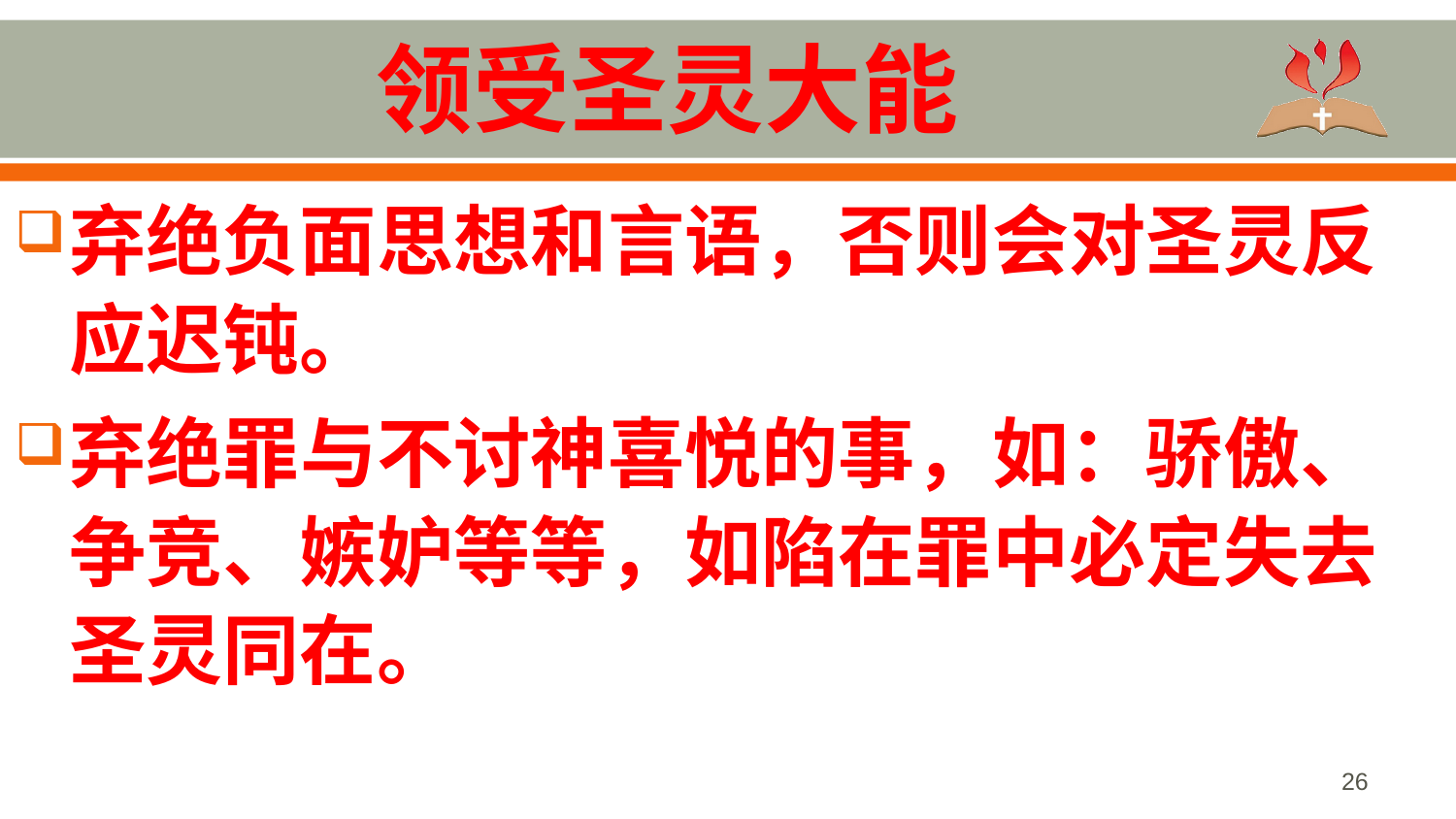

# 领受圣灵大能
弃绝负面思想和言语，否则会对圣灵反应迟钝。
弃绝罪与不讨神喜悦的事，如：骄傲、争竞、嫉妒等等，如陷在罪中必定失去圣灵同在。
26